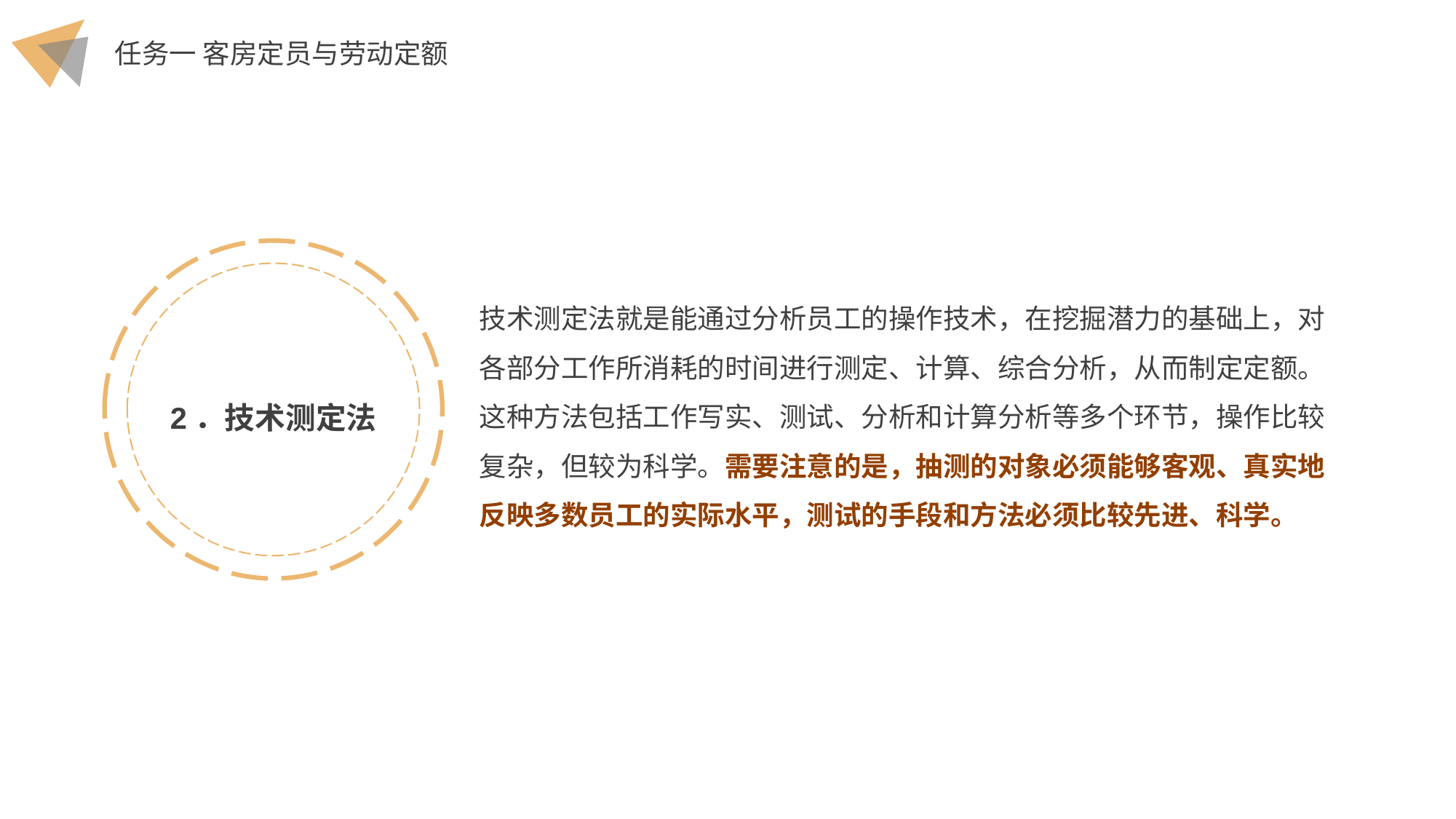

2．技术测定法
技术测定法就是能通过分析员工的操作技术，在挖掘潜力的基础上，对各部分工作所消耗的时间进行测定、计算、综合分析，从而制定定额。这种方法包括工作写实、测试、分析和计算分析等多个环节，操作比较复杂，但较为科学。需要注意的是，抽测的对象必须能够客观、真实地反映多数员工的实际水平，测试的手段和方法必须比较先进、科学。